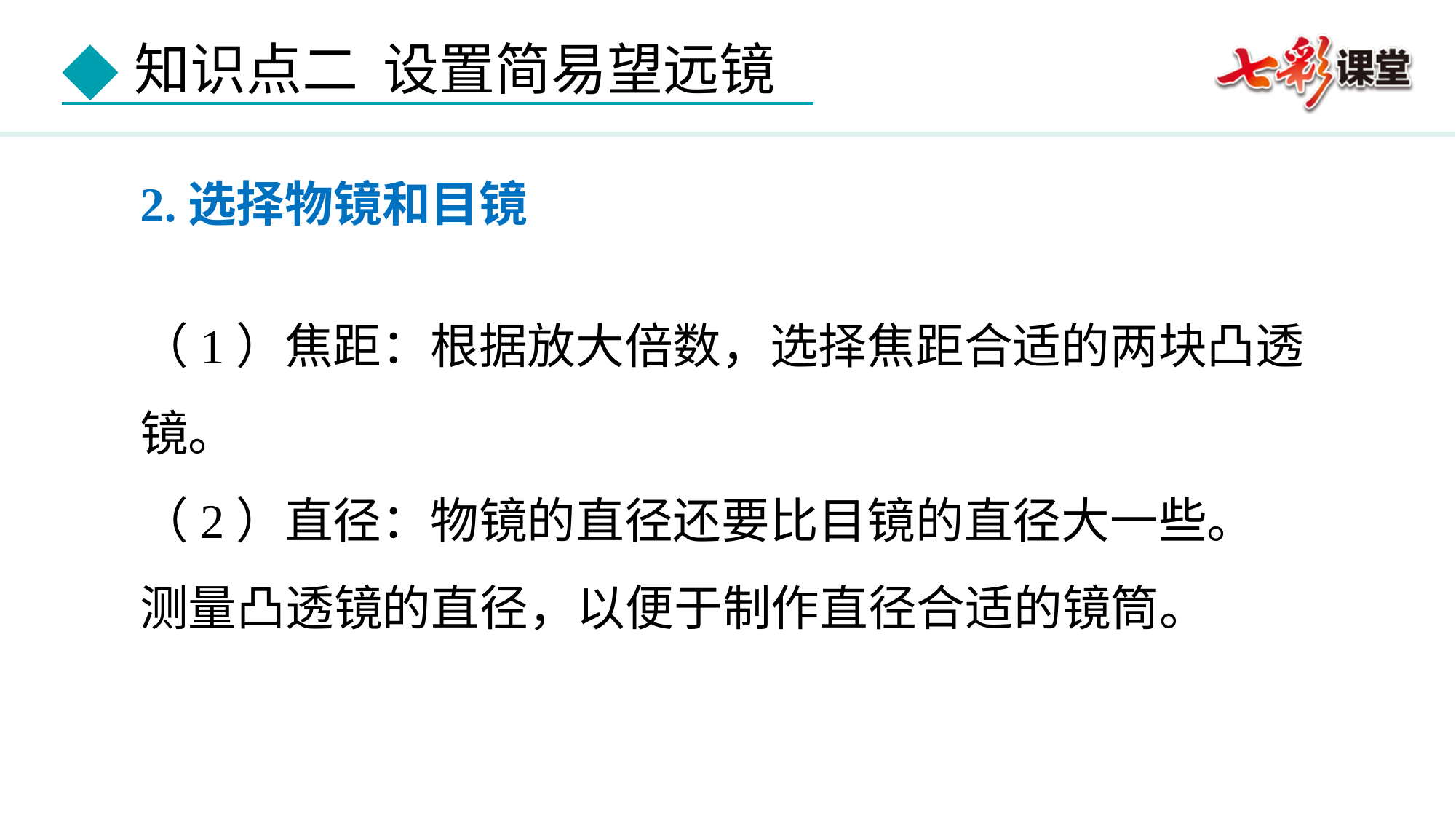

2.选择物镜和目镜
（1）焦距：根据放大倍数，选择焦距合适的两块凸透镜。
（2）直径：物镜的直径还要比目镜的直径大一些。
测量凸透镜的直径，以便于制作直径合适的镜筒。